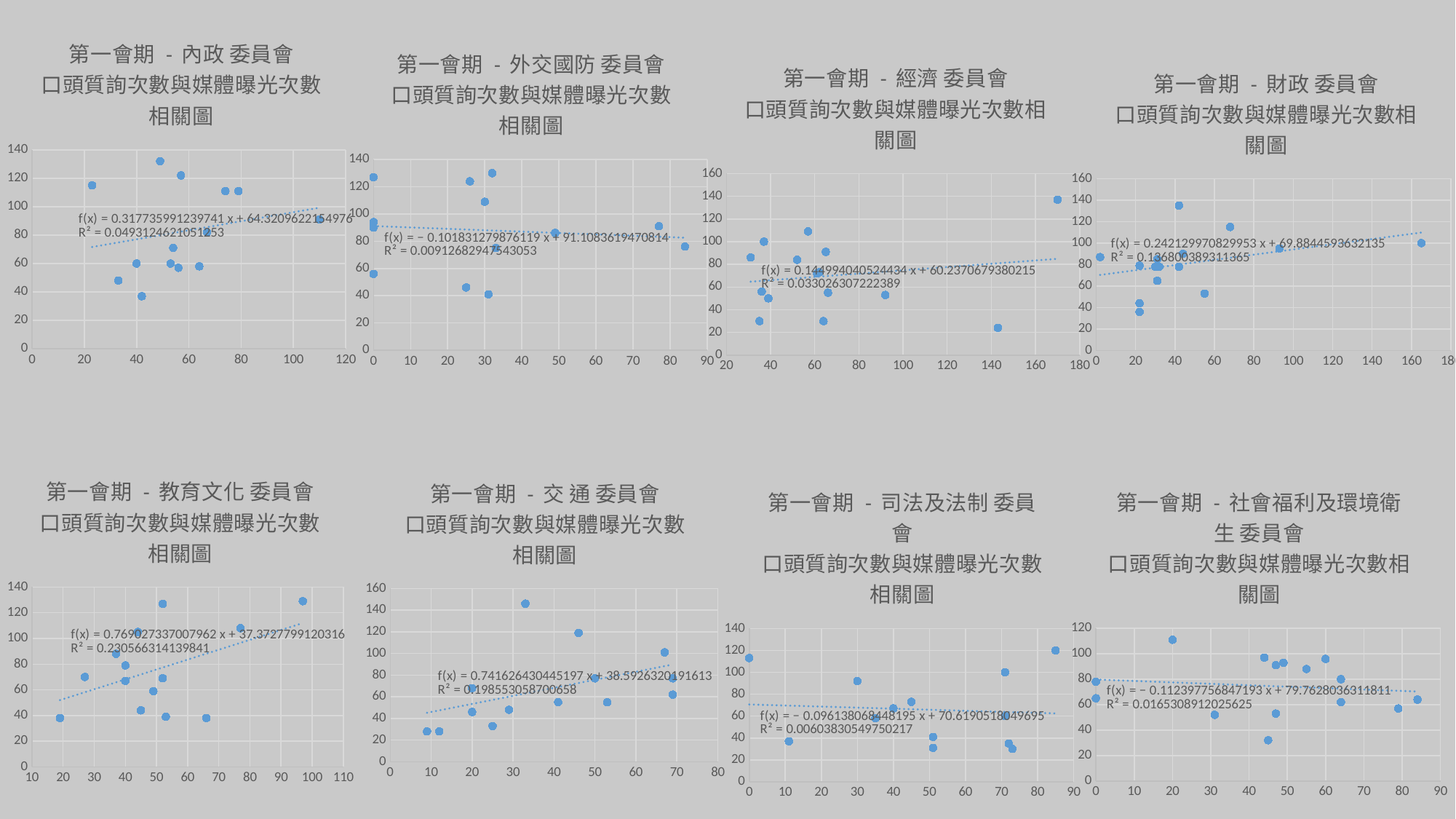

### Chart: 第一會期 - 內政 委員會
口頭質詢次數與媒體曝光次數相關圖

| Category |  |
|---|---|

### Chart: 第一會期 - 外交國防 委員會
口頭質詢次數與媒體曝光次數相關圖

| Category |  |
|---|---|

### Chart: 第一會期 - 經濟 委員會
口頭質詢次數與媒體曝光次數相關圖

| Category |  |
|---|---|

### Chart: 第一會期 - 財政 委員會
口頭質詢次數與媒體曝光次數相關圖

| Category |  |
|---|---|

### Chart: 第一會期 - 教育文化 委員會
口頭質詢次數與媒體曝光次數相關圖

| Category |  |
|---|---|

### Chart: 第一會期 - 交 通 委員會
口頭質詢次數與媒體曝光次數相關圖

| Category |  |
|---|---|

### Chart: 第一會期 - 社會福利及環境衛生 委員會
口頭質詢次數與媒體曝光次數相關圖

| Category |  |
|---|---|

### Chart: 第一會期 - 司法及法制 委員會
口頭質詢次數與媒體曝光次數相關圖

| Category |  |
|---|---|